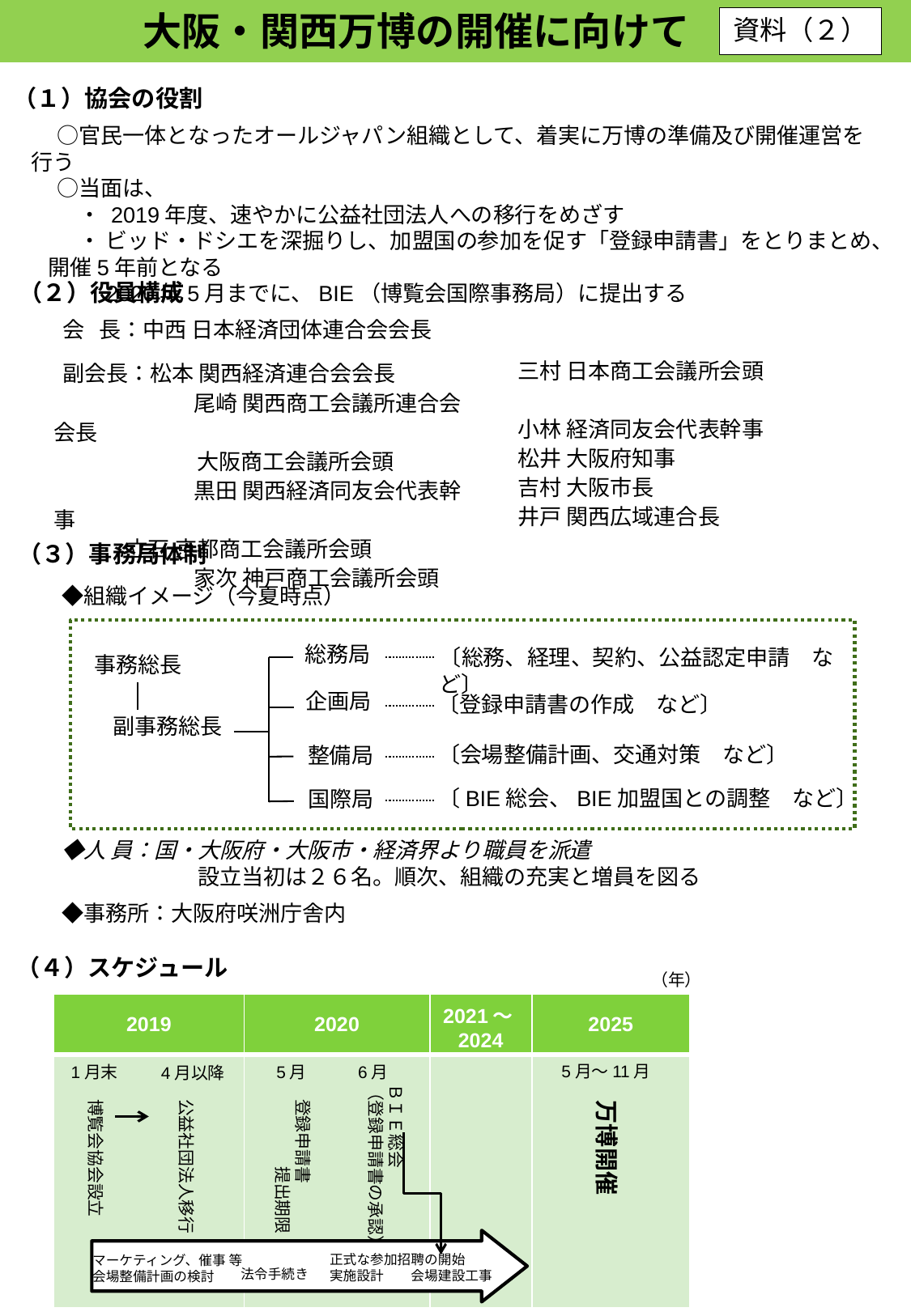

大阪・関西万博の開催に向けて
資料（２）
（１）協会の役割

　　○官民一体となったオールジャパン組織として、着実に万博の準備及び開催運営を行う
　　○当面は、
　　　・ 2019年度、速やかに公益社団法人への移行をめざす
　　　・ ビッド・ドシエを深掘りし、加盟国の参加を促す「登録申請書」をとりまとめ、開催5年前となる
　　　　2020年5月までに、BIE（博覧会国際事務局）に提出する
（２）役員構成

　　会   長：中西 日本経済団体連合会会長
　　副会長：松本 関西経済連合会会長
　　　　　　　　尾崎 関西商工会議所連合会会長
            　　　 　　大阪商工会議所会頭
　　　　　　　　黒田 関西経済同友会代表幹事
            　　立石 京都商工会議所会頭
　　　　　　　　家次 神戸商工会議所会頭

　　三村 日本商工会議所会頭
　　小林 経済同友会代表幹事
　　松井 大阪府知事
　　吉村 大阪市長
　　井戸 関西広域連合長
（３）事務局体制
　　◆組織イメージ（今夏時点）

　　◆人 員：国・大阪府・大阪市・経済界より職員を派遣
　　　　　　　　 設立当初は２６名。順次、組織の充実と増員を図る

　　◆事務所：大阪府咲洲庁舎内

総務局

〔総務、経理、契約、公益認定申請　など〕
企画局
〔登録申請書の作成　など〕
〔会場整備計画、交通対策　など〕
整備局
〔BIE総会、BIE加盟国との調整　など〕
国際局
事務総長
副事務総長
（４）スケジュール

（年）
| 2019 | 2020 | 2021～2024 | 2025 |
| --- | --- | --- | --- |
|  |  |  |  |
5月～11月
1月末
5月
6月
4月以降
ＢＩＥ総会
（登録申請書の承認）
博覧会協会設立
公益社団法人移行
登録申請書
　　　　提出期限
万博開催

正式な参加招聘の開始
実施設計　　会場建設工事
マーケティング、催事 等
会場整備計画の検討
法令手続き